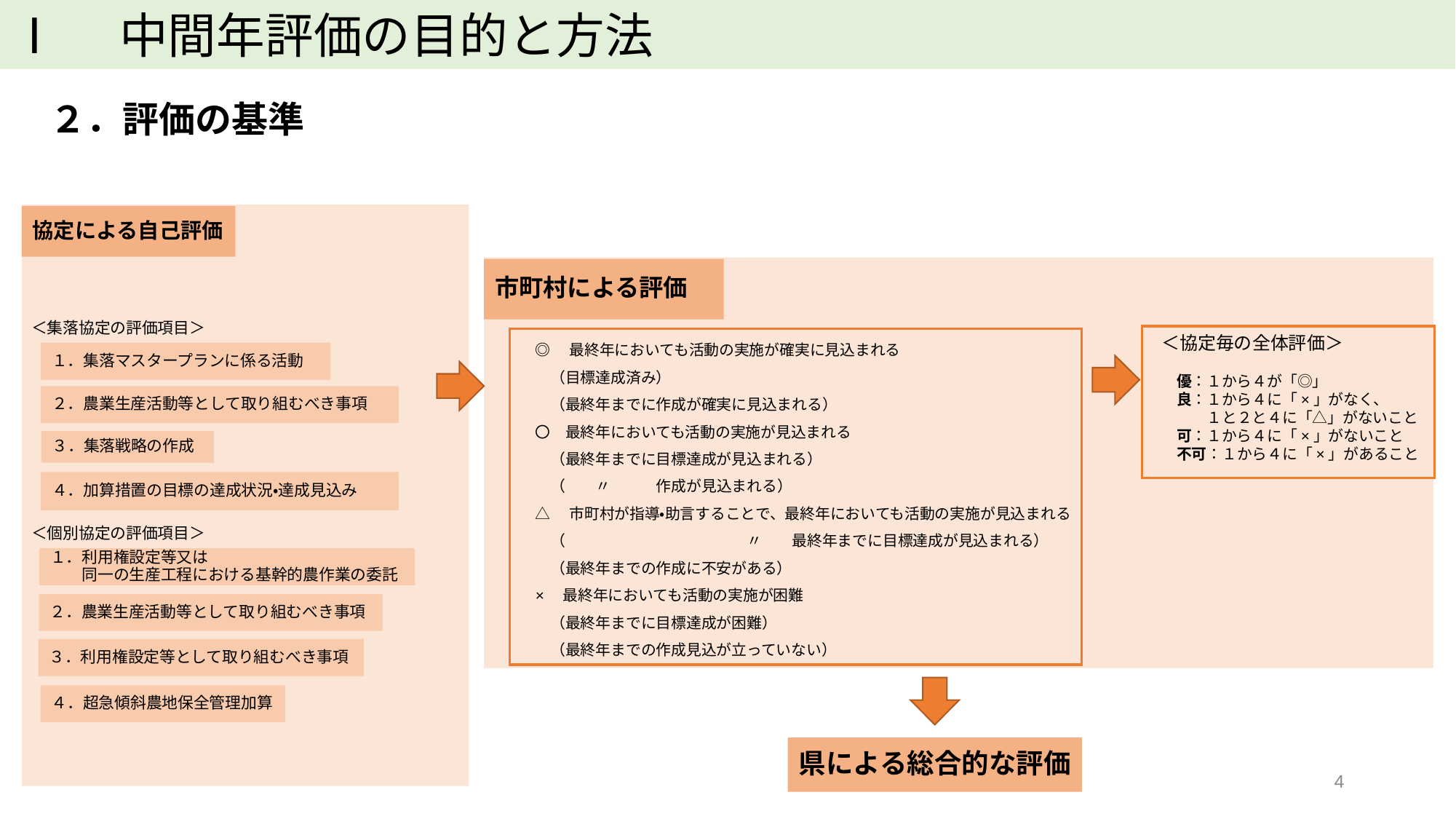

Ⅰ　中間年評価の目的と方法
# ２．評価の基準

協定による自己評価

市町村による評価
＜集落協定の評価項目＞
◎　最終年においても活動の実施が確実に見込まれる
　（目標達成済み）
　（最終年までに作成が確実に見込まれる）
〇　最終年においても活動の実施が見込まれる
　（最終年までに目標達成が見込まれる）
　（　　〃　　　作成が見込まれる）
△　市町村が指導・助言することで、最終年においても活動の実施が見込まれる
　（　　　　　　　　　　　　〃　　最終年までに目標達成が見込まれる）
　（最終年までの作成に不安がある）
×　最終年においても活動の実施が困難
　（最終年までに目標達成が困難）
　（最終年までの作成見込が立っていない）

＜協定毎の全体評価＞

　優：１から４が「◎」
　良：１から４に「×」がなく、
　　　１と２と４に「△」がないこと
　可：１から４に「×」がないこと
　不可：１から４に「×」があること

１．集落マスタープランに係る活動

２．農業生産活動等として取り組むべき事項
３．集落戦略の作成
４．加算措置の目標の達成状況・達成見込み
＜個別協定の評価項目＞
１．利用権設定等又は
　　同一の生産工程における基幹的農作業の委託
２．農業生産活動等として取り組むべき事項
３．利用権設定等として取り組むべき事項

４．超急傾斜農地保全管理加算
県による総合的な評価
4